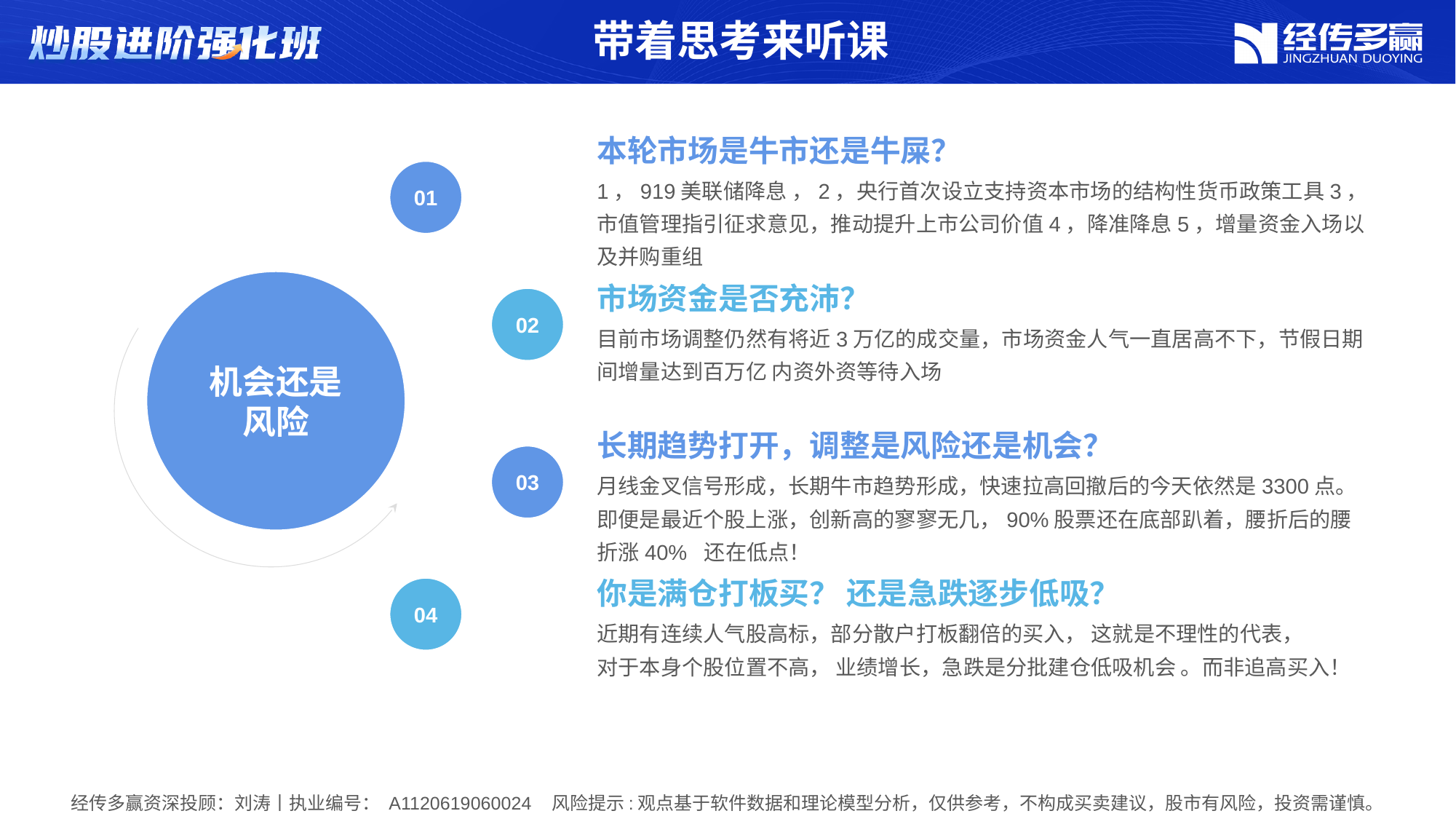

带着思考来听课

本轮市场是牛市还是牛屎？

01
1，919美联储降息 ，2，央行首次设立支持资本市场的结构性货币政策工具3，市值管理指引征求意见，推动提升上市公司价值4，降准降息5，增量资金入场以及并购重组

市场资金是否充沛？
机会还是风险
02
目前市场调整仍然有将近3万亿的成交量，市场资金人气一直居高不下，节假日期间增量达到百万亿 内资外资等待入场
长期趋势打开，调整是风险还是机会？
03
月线金叉信号形成，长期牛市趋势形成，快速拉高回撤后的今天依然是3300点。
即便是最近个股上涨，创新高的寥寥无几，90%股票还在底部趴着，腰折后的腰折涨40%  还在低点！
你是满仓打板买？ 还是急跌逐步低吸？
04
近期有连续人气股高标，部分散户打板翻倍的买入， 这就是不理性的代表，
对于本身个股位置不高， 业绩增长，急跌是分批建仓低吸机会 。而非追高买入！